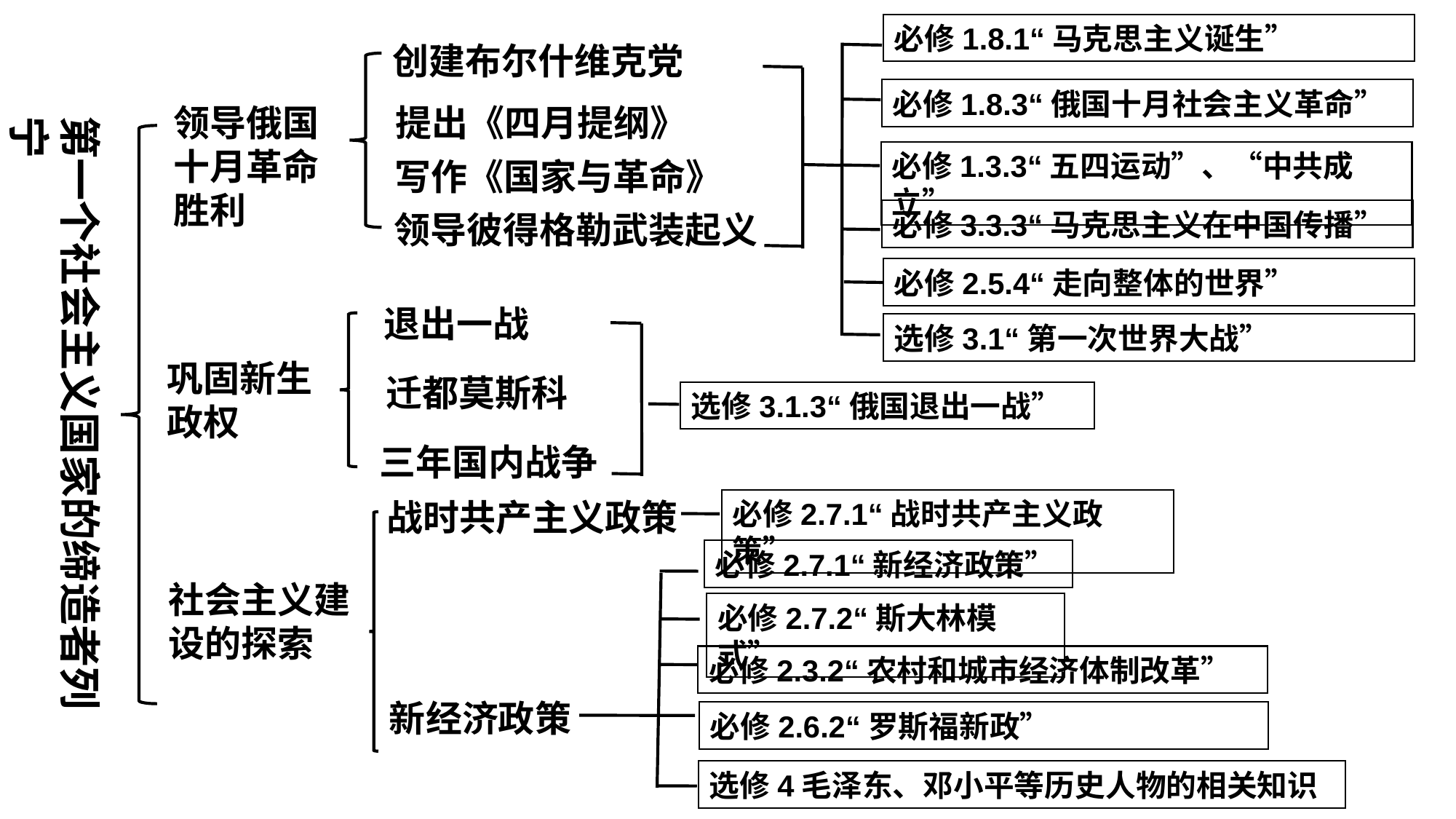

必修1.8.1“马克思主义诞生”
必修1.8.3“俄国十月社会主义革命”
必修1.3.3“五四运动”、“中共成立”
必修3.3.3“马克思主义在中国传播”
必修2.5.4“走向整体的世界”
选修3.1“第一次世界大战”
创建布尔什维克党
提出《四月提纲》
写作《国家与革命》
领导彼得格勒武装起义

领导俄国十月革命胜利
第一个社会主义国家的缔造者列宁

退出一战
迁都莫斯科
三年国内战争

巩固新生政权
选修3.1.3“俄国退出一战”
战时共产主义政策
必修2.7.1“战时共产主义政策”

社会主义建设的探索
必修2.7.1“新经济政策”
必修2.7.2“斯大林模式”
必修2.3.2“农村和城市经济体制改革”
必修2.6.2“罗斯福新政”
选修4毛泽东、邓小平等历史人物的相关知识
新经济政策